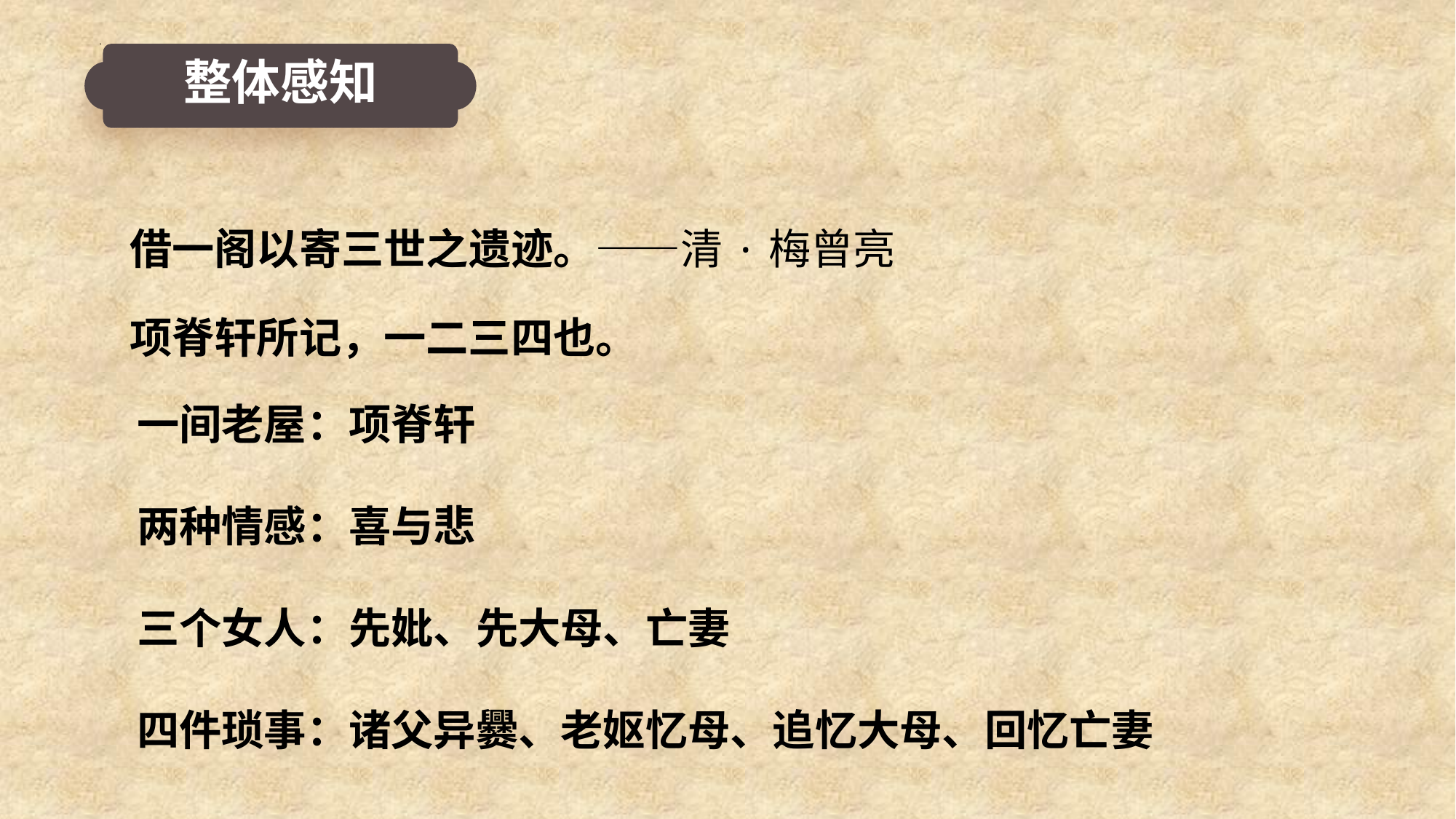

整体感知

借一阁以寄三世之遗迹。——清·梅曾亮
项脊轩所记，一二三四也。
一间老屋：项脊轩

两种情感：喜与悲

三个女人：先妣、先大母、亡妻

四件琐事：诸父异爨、老妪忆母、追忆大母、回忆亡妻